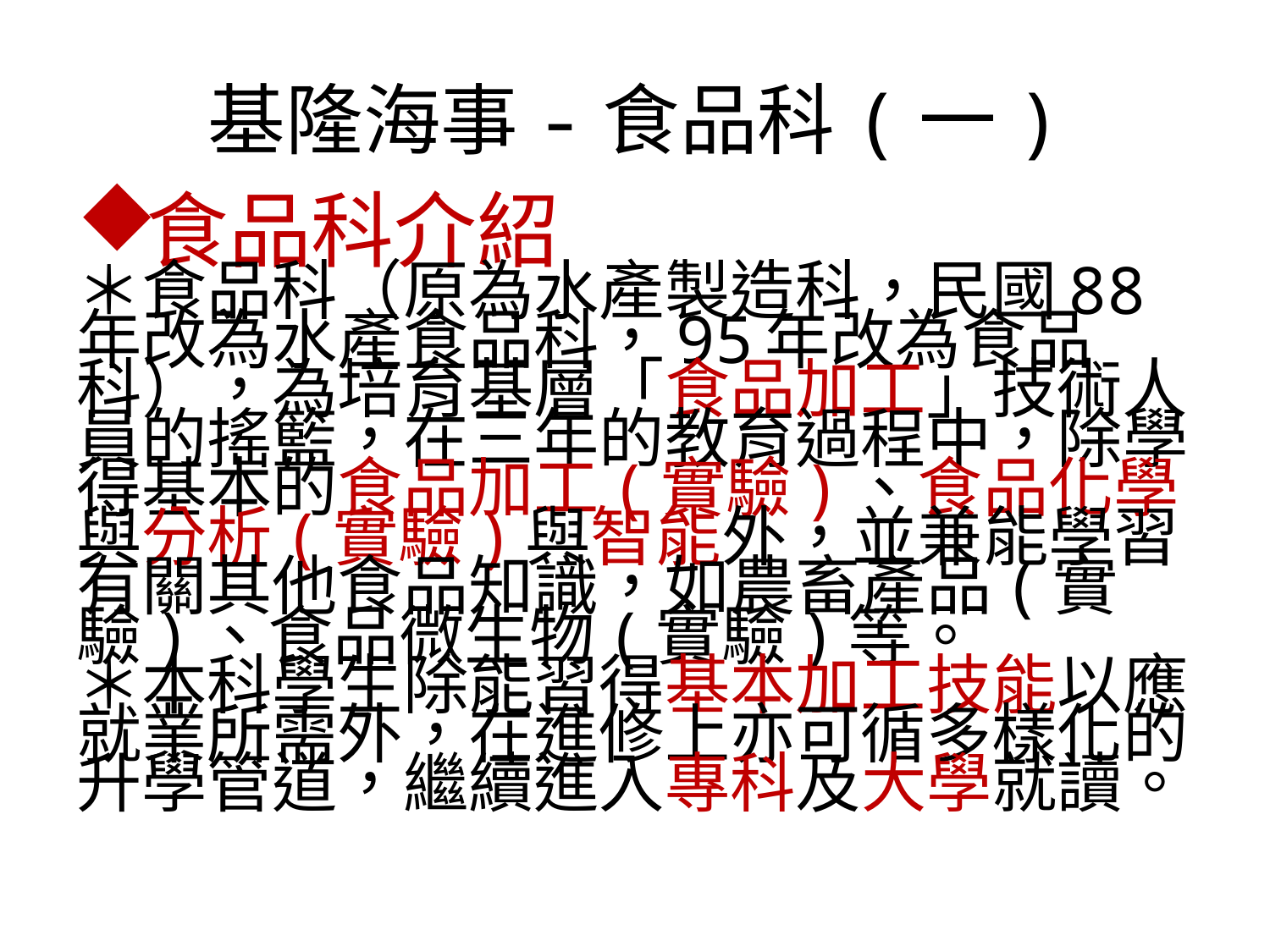

# 基隆海事-食品科(一)
食品科介紹
＊食品科（原為水產製造科，民國88年改為水產食品科，95年改為食品科），為培育基層「食品加工」技術人員的搖籃，在三年的教育過程中，除學得基本的食品加工(實驗)、食品化學與分析(實驗)與智能外，並兼能學習有關其他食品知識，如農畜產品(實驗)、食品微生物(實驗)等。
＊本科學生除能習得基本加工技能以應就業所需外，在進修上亦可循多樣化的升學管道，繼續進入專科及大學就讀。